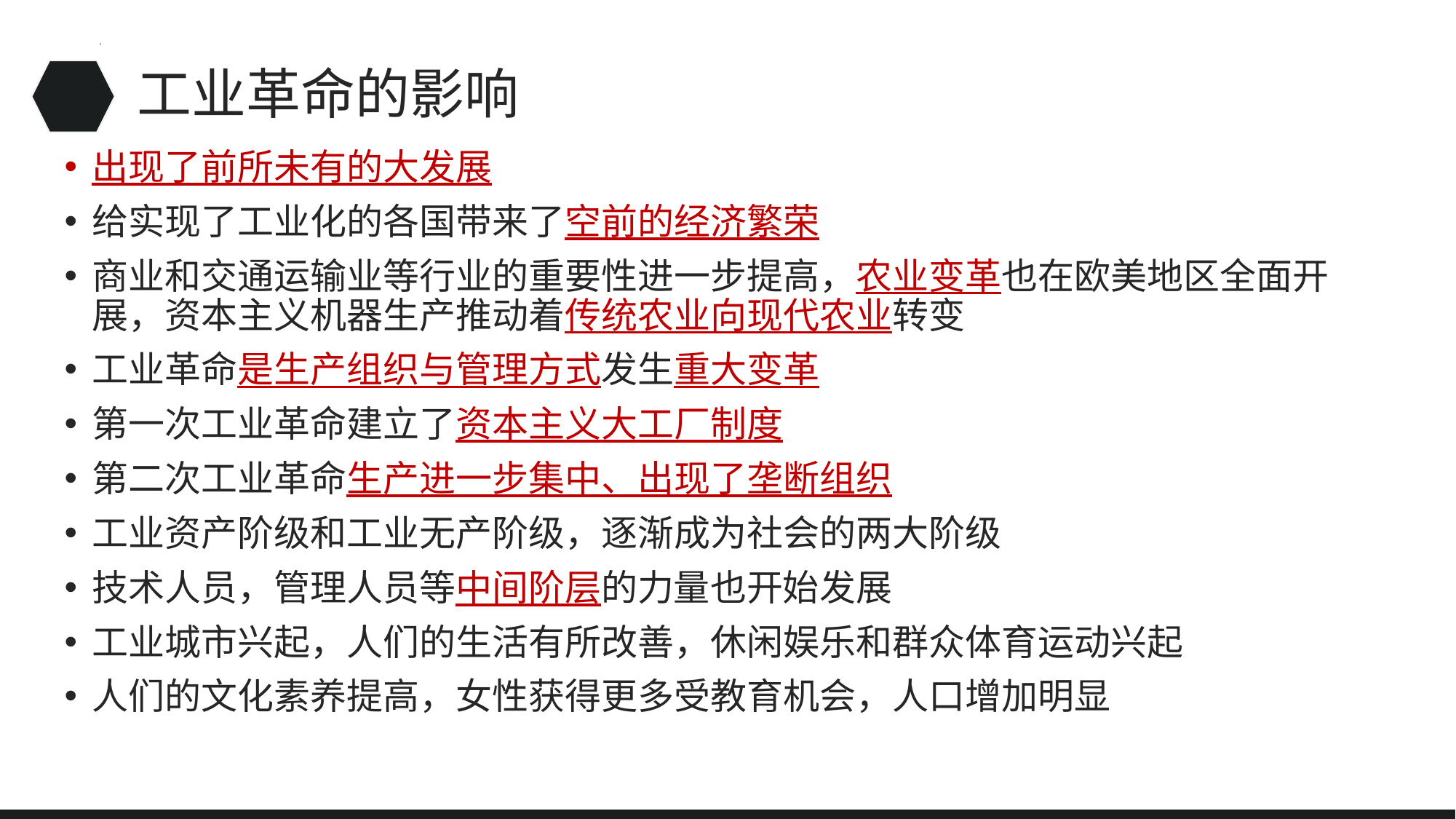

# 工业革命的影响
出现了前所未有的大发展
给实现了工业化的各国带来了空前的经济繁荣
商业和交通运输业等行业的重要性进一步提高，农业变革也在欧美地区全面开展，资本主义机器生产推动着传统农业向现代农业转变
工业革命是生产组织与管理方式发生重大变革
第一次工业革命建立了资本主义大工厂制度
第二次工业革命生产进一步集中、出现了垄断组织
工业资产阶级和工业无产阶级，逐渐成为社会的两大阶级
技术人员，管理人员等中间阶层的力量也开始发展
工业城市兴起，人们的生活有所改善，休闲娱乐和群众体育运动兴起
人们的文化素养提高，女性获得更多受教育机会，人口增加明显